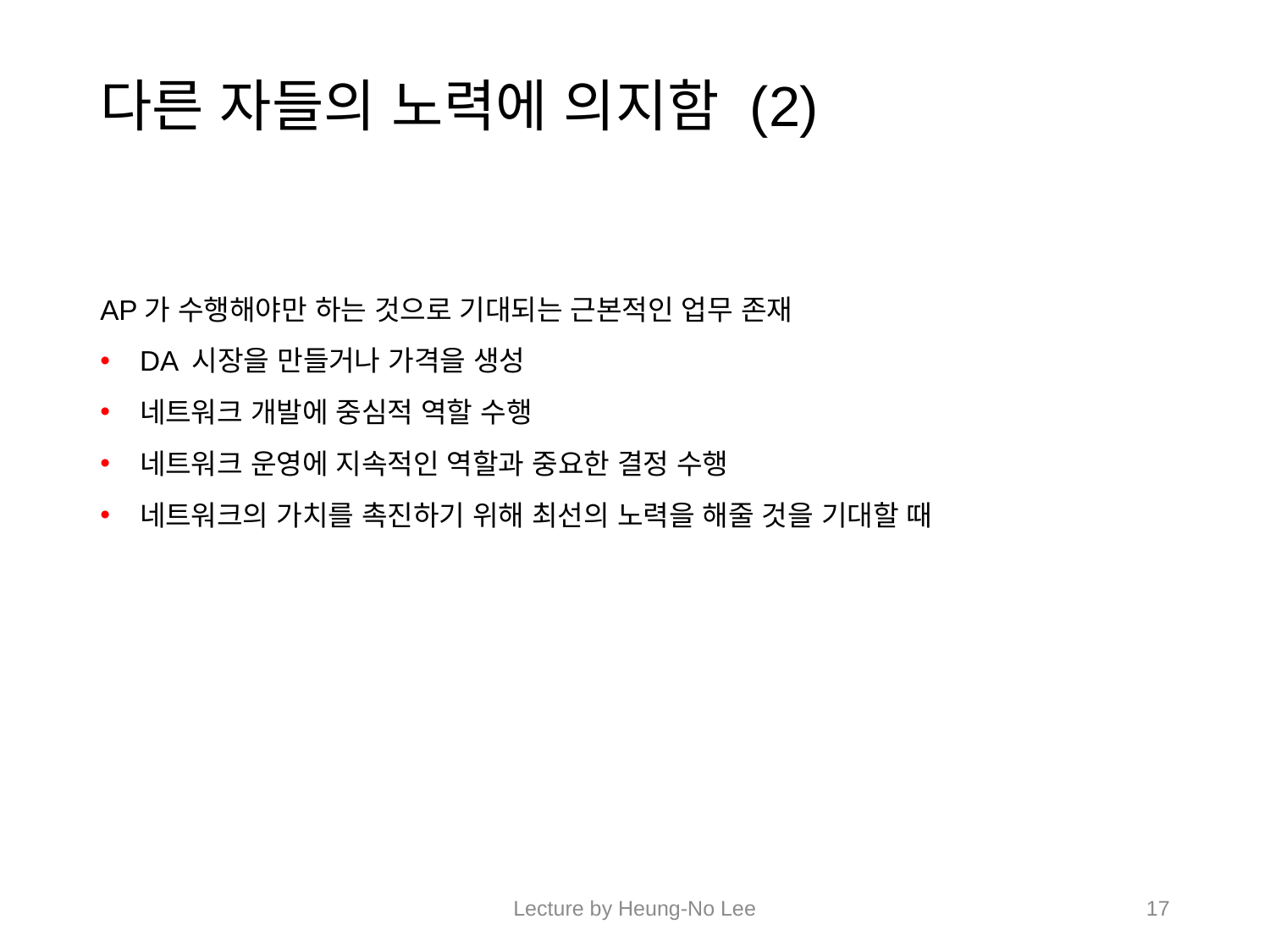

# 다른 자들의 노력에 의지함 (2)
AP가 수행해야만 하는 것으로 기대되는 근본적인 업무 존재
DA 시장을 만들거나 가격을 생성
네트워크 개발에 중심적 역할 수행
네트워크 운영에 지속적인 역할과 중요한 결정 수행
네트워크의 가치를 촉진하기 위해 최선의 노력을 해줄 것을 기대할 때

Lecture by Heung-No Lee
17